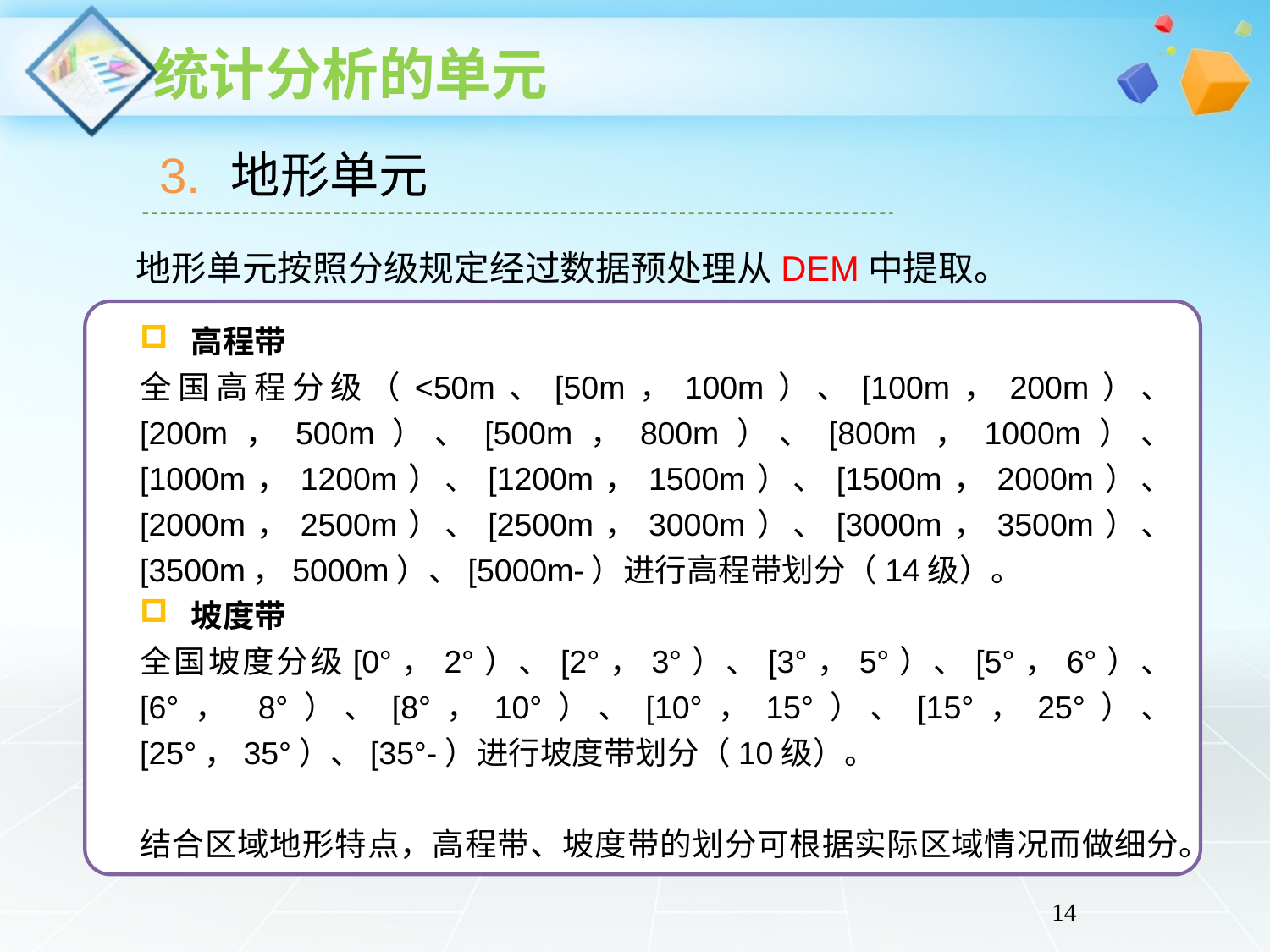

地形单元

       地形单元按照分级规定经过数据预处理从DEM中提取。
  高程带
全国高程分级（<50m、[50m，100m）、[100m，200m）、[200m，500m）、[500m，800m）、[800m，1000m）、[1000m，1200m）、[1200m，1500m）、[1500m，2000m）、[2000m，2500m）、[2500m，3000m）、[3000m，3500m）、[3500m，5000m）、[5000m-）进行高程带划分（14级）。
  坡度带
全国坡度分级[0°，2°）、[2°，3°）、[3°，5°）、[5°，6°）、[6°， 8°）、[8°，10°）、[10°，15°）、[15°，25°）、[25°，35°）、[35°-）进行坡度带划分（10级）。

结合区域地形特点，高程带、坡度带的划分可根据实际区域情况而做细分。
14